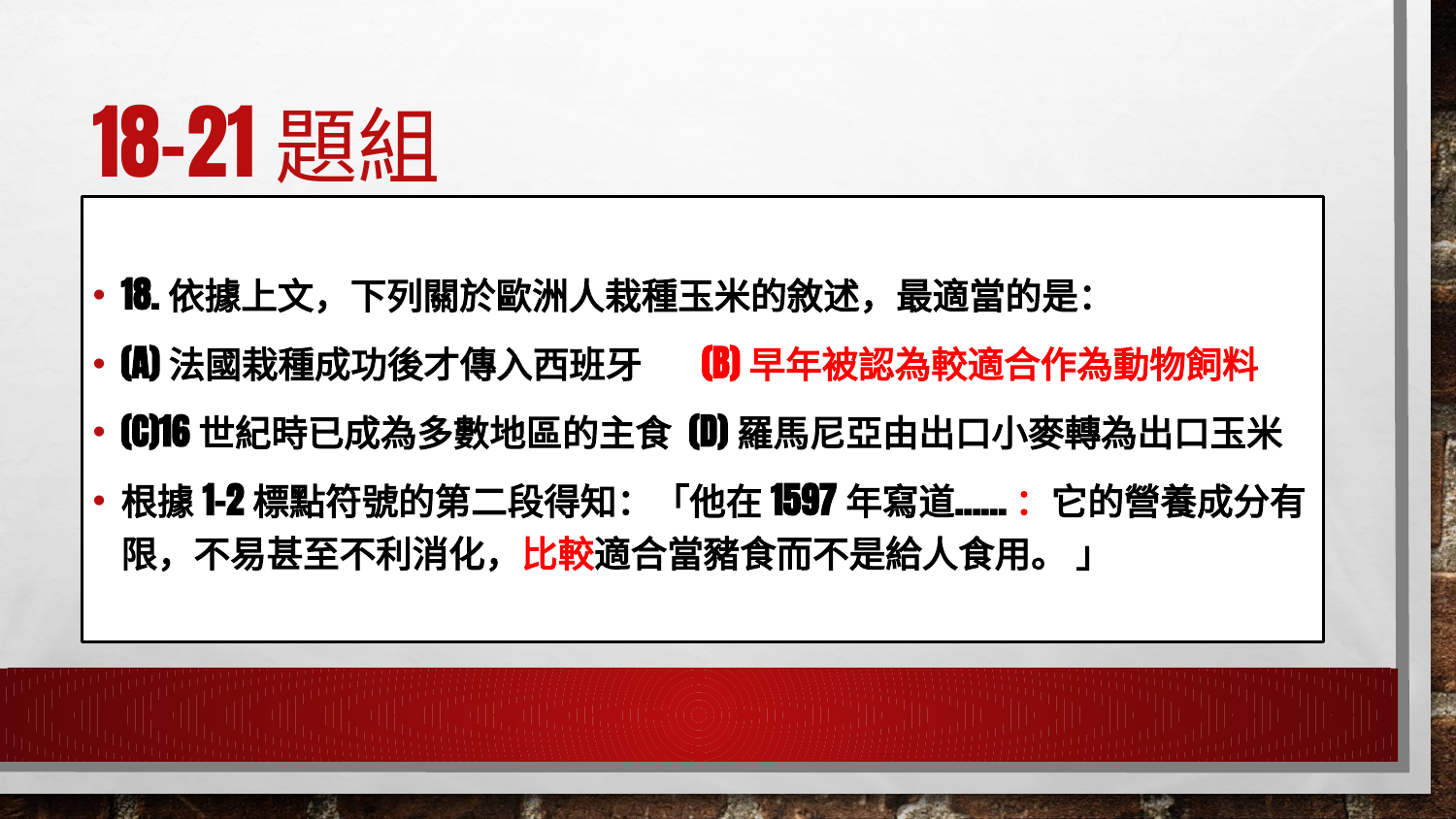

# 18-21題組
18.依據上文，下列關於歐洲人栽種玉米的敘述，最適當的是：
(A)法國栽種成功後才傳入西班牙      (B)早年被認為較適合作為動物飼料
(C)16世紀時已成為多數地區的主食 (D)羅馬尼亞由出口小麥轉為出口玉米
根據1-2標點符號的第二段得知：「他在1597年寫道…… ：它的營養成分有限，不易甚至不利消化，比較適合當豬食而不是給人食用。 」